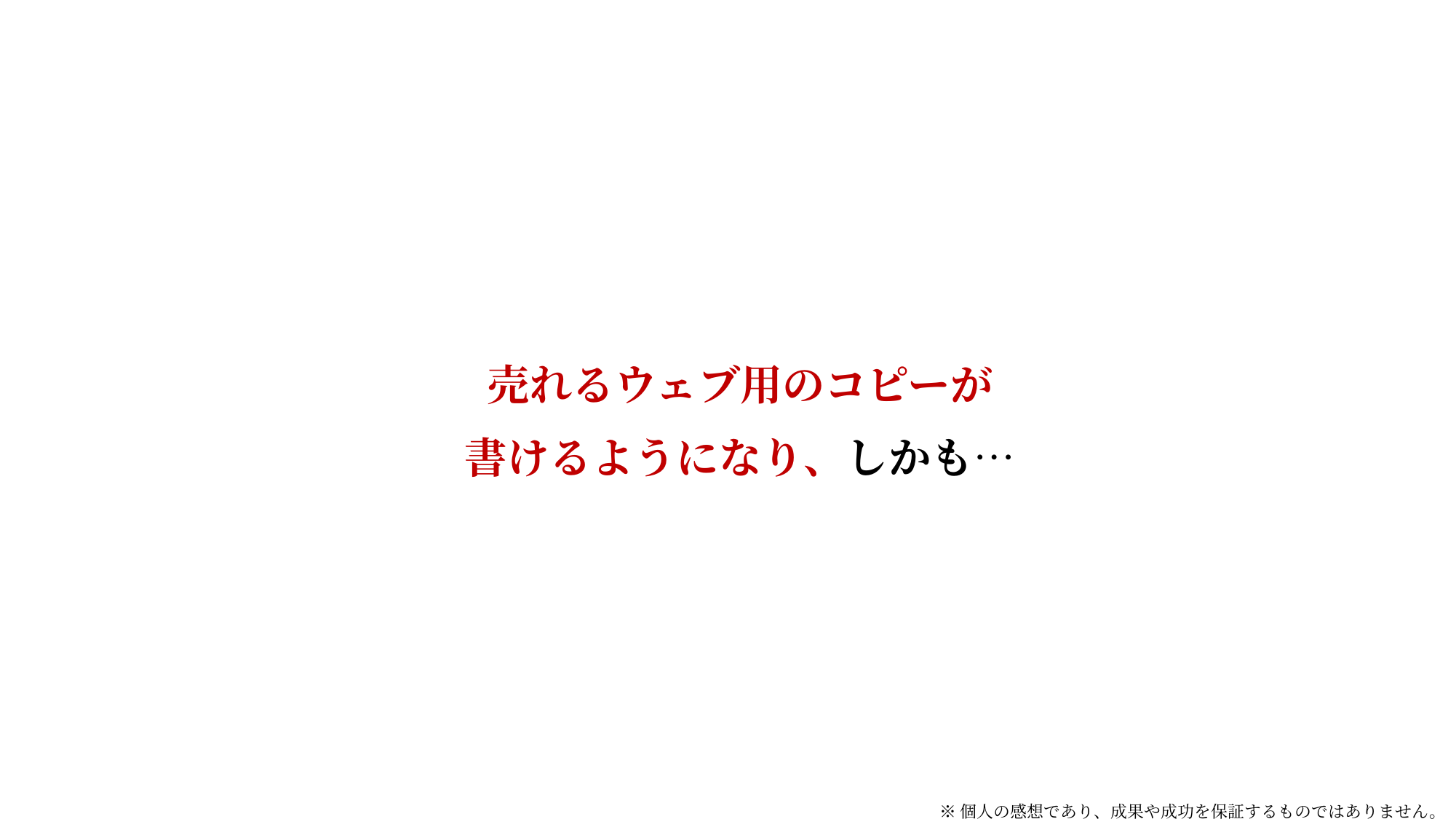

売れるウェブ用のコピーが
書けるようになり、しかも…
※個人の感想であり、成果や成功を保証するものではありません。